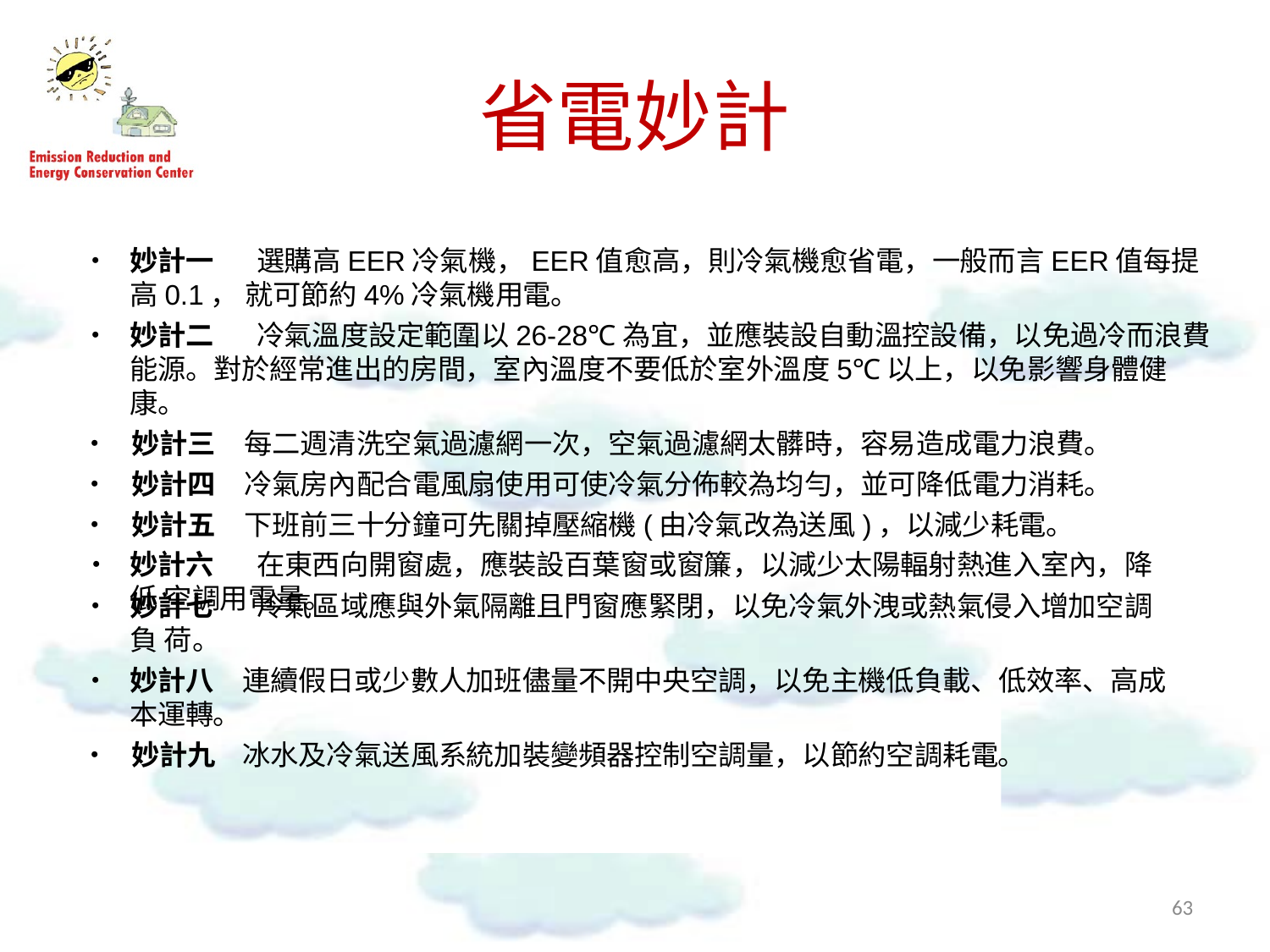

# 省電妙計
•	妙計一	選購高EER冷氣機，EER值愈高，則冷氣機愈省電，一般而言EER值每提高0.1， 就可節約4%冷氣機用電。
•	妙計二	冷氣溫度設定範圍以26-28℃為宜，並應裝設自動溫控設備，以免過冷而浪費 能源。對於經常進出的房間，室內溫度不要低於室外溫度5℃以上，以免影響身體健康。
•	妙計三	每二週清洗空氣過濾網一次，空氣過濾網太髒時，容易造成電力浪費。
•	妙計四	冷氣房內配合電風扇使用可使冷氣分佈較為均勻，並可降低電力消耗。
•	妙計五	下班前三十分鐘可先關掉壓縮機(由冷氣改為送風)，以減少耗電。
•	妙計六	在東西向開窗處，應裝設百葉窗或窗簾，以減少太陽輻射熱進入室內，降低 空調用電量。
•	妙計七	冷氣區域應與外氣隔離且門窗應緊閉，以免冷氣外洩或熱氣侵入增加空調負 荷。
•	妙計八 本運轉。
•	妙計九
連續假日或少數人加班儘量不開中央空調，以免主機低負載、低效率、高成
冰水及冷氣送風系統加裝變頻器控制空調量，以節約空調耗電。
63